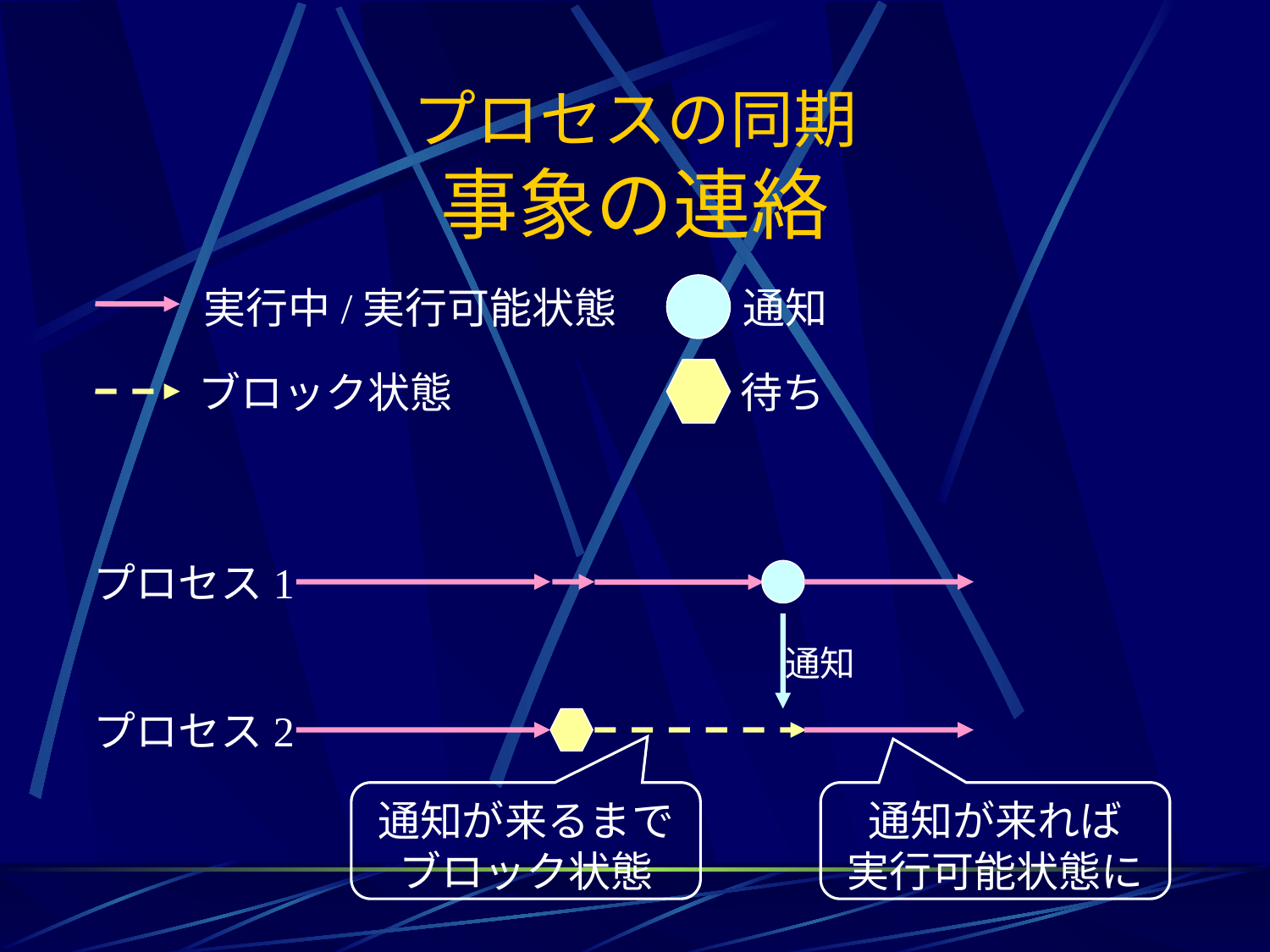

# プロセスの同期 事象の連絡
実行中/実行可能状態

通知

ブロック状態

待ち

プロセス1

通知
プロセス2

通知が来るまで
ブロック状態
通知が来れば
実行可能状態に